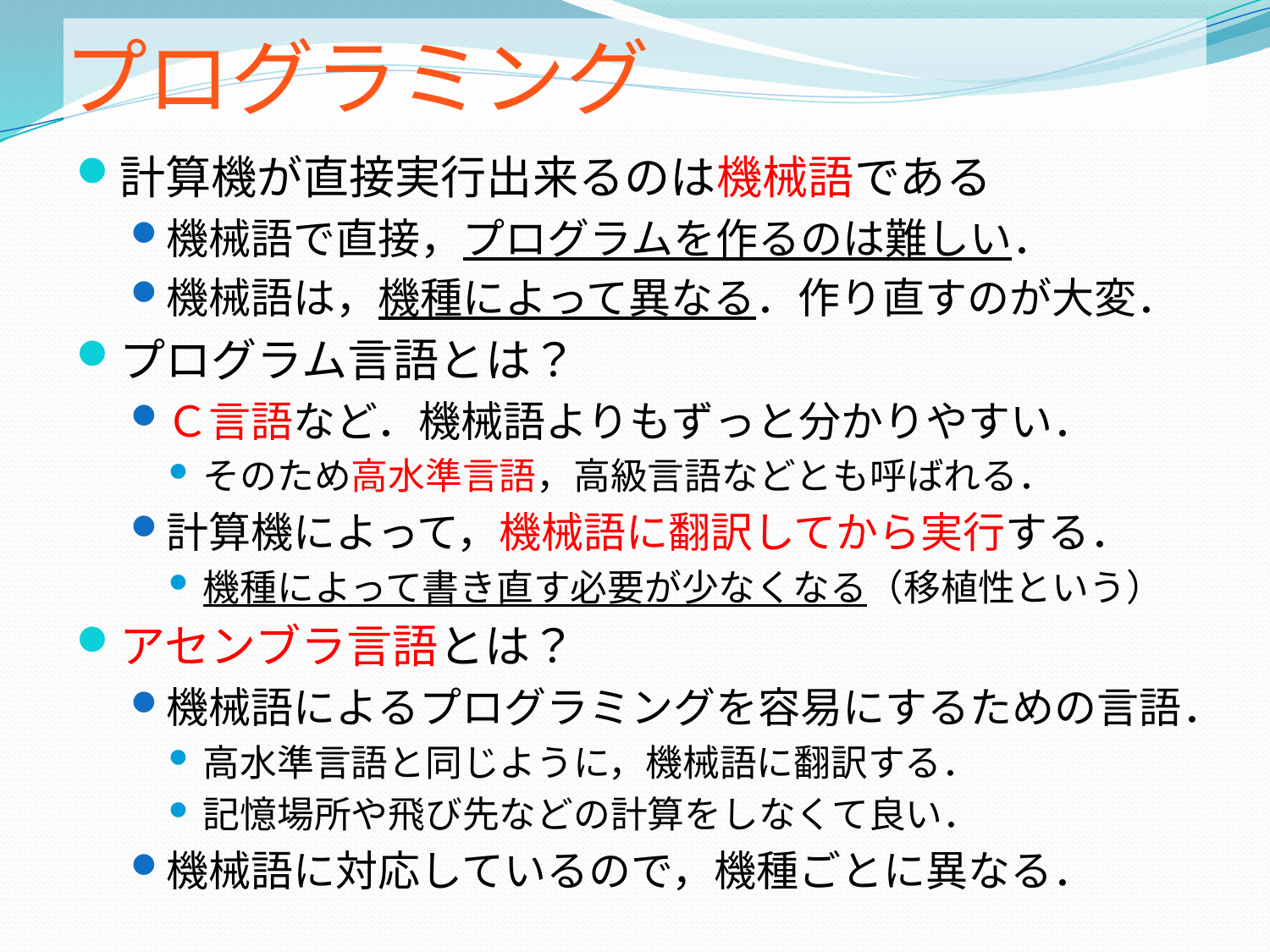

# プログラミング
計算機が直接実行出来るのは機械語である
機械語で直接，プログラムを作るのは難しい．
機械語は，機種によって異なる．作り直すのが大変．
プログラム言語とは？
Ｃ言語など．機械語よりもずっと分かりやすい．
そのため高水準言語，高級言語などとも呼ばれる．
計算機によって，機械語に翻訳してから実行する．
機種によって書き直す必要が少なくなる（移植性という）
アセンブラ言語とは？
機械語によるプログラミングを容易にするための言語．
高水準言語と同じように，機械語に翻訳する．
記憶場所や飛び先などの計算をしなくて良い．
機械語に対応しているので，機種ごとに異なる．